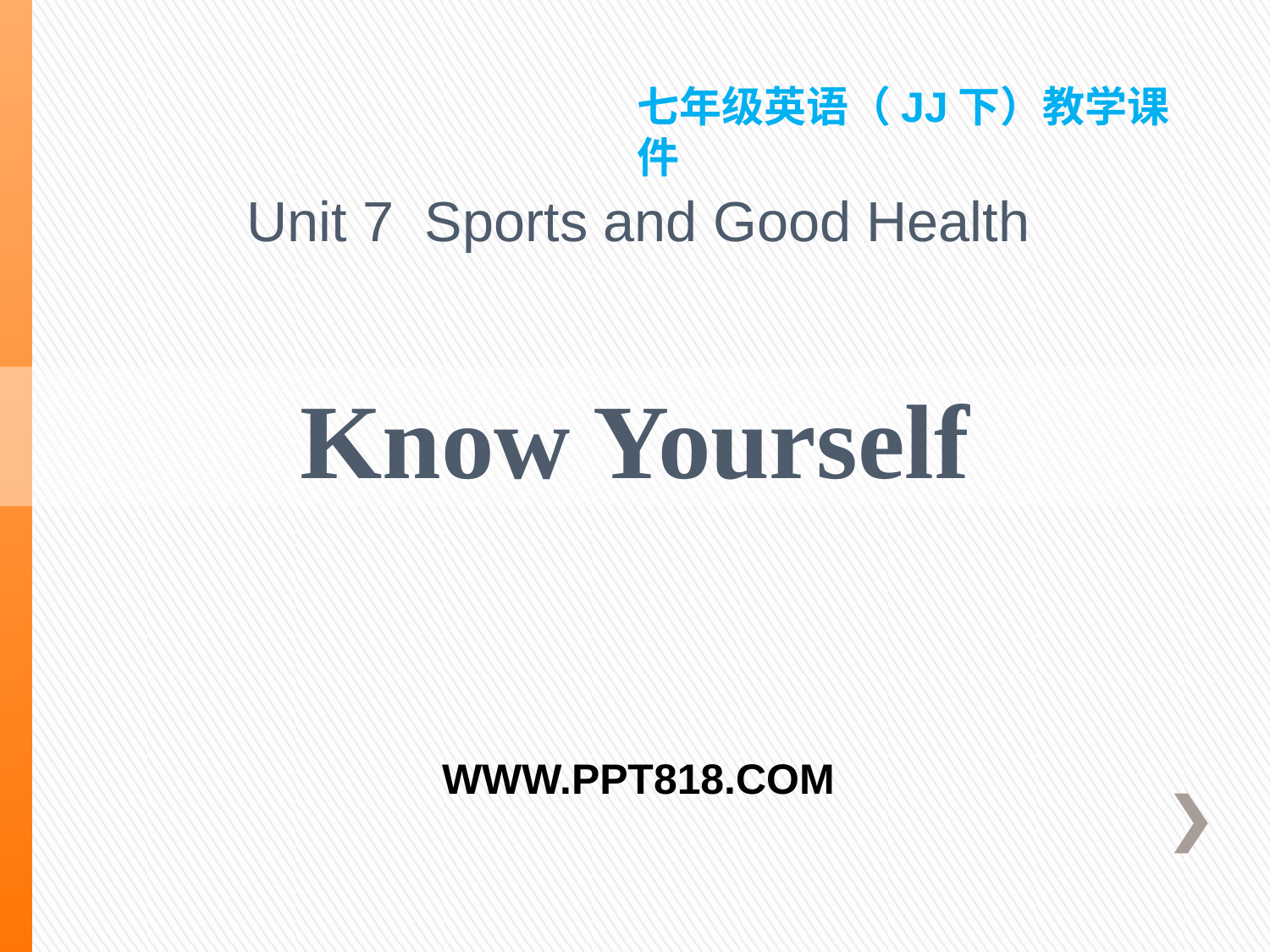

七年级英语（JJ下）教学课件
Unit 7  Sports and Good Health
Know Yourself
WWW.PPT818.COM